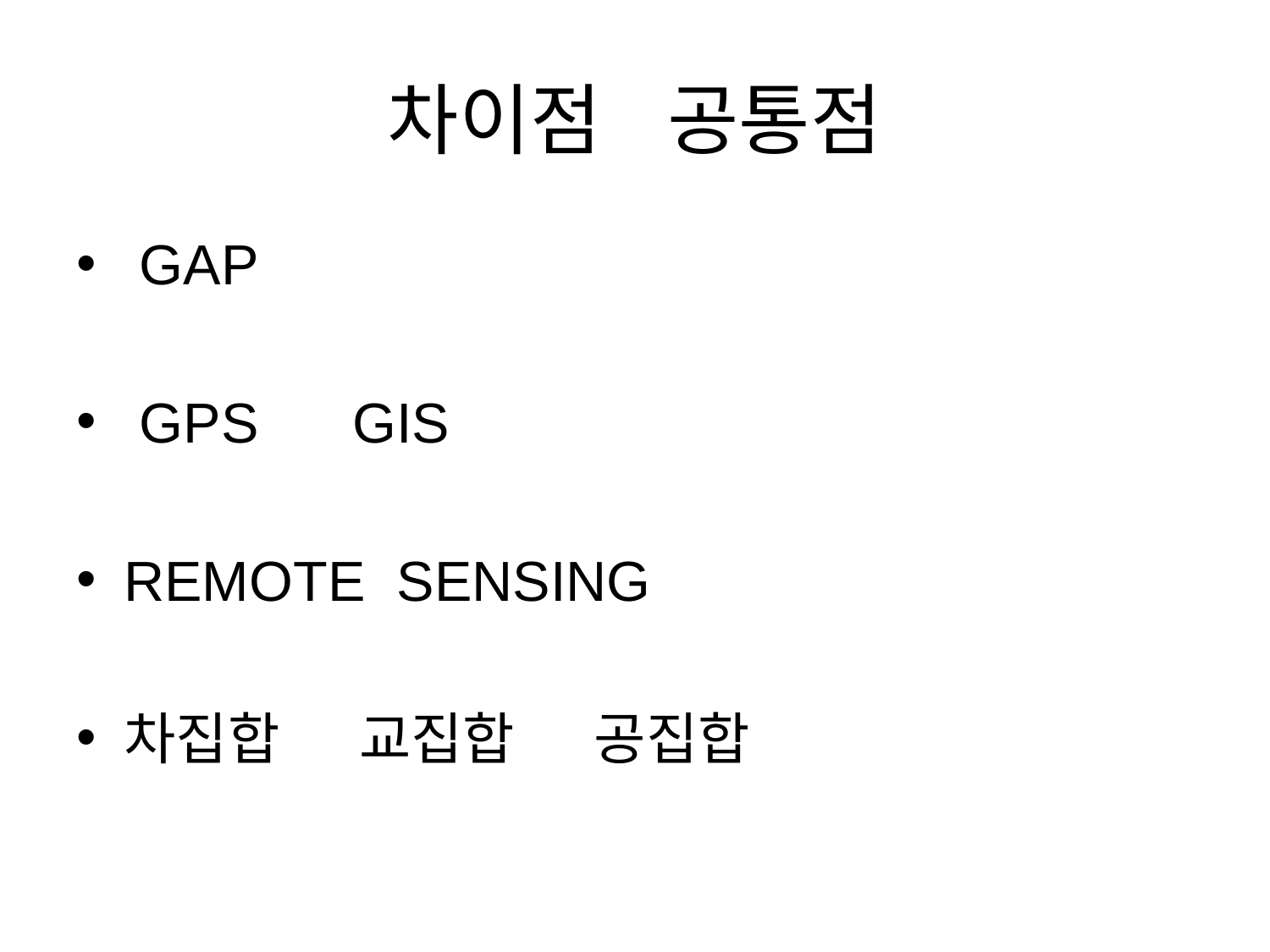

# 차이점   공통점
 GAP

 GPS      GIS

REMOTE  SENSING

차집합     교집합     공집합